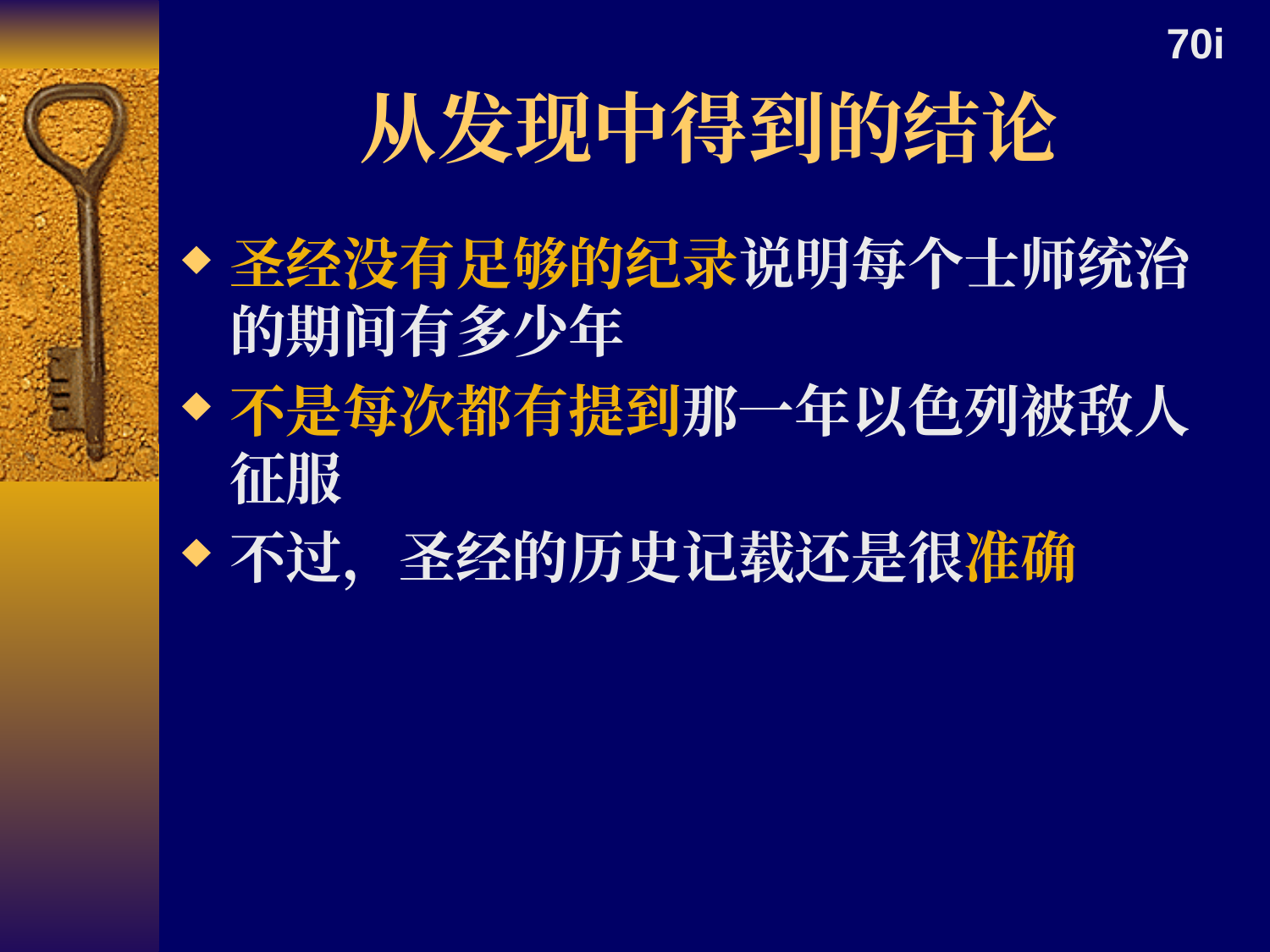

70i
# 从发现中得到的结论
圣经没有足够的纪录说明每个士师统治的期间有多少年
不是每次都有提到那一年以色列被敌人征服
不过，圣经的历史记载还是很准确